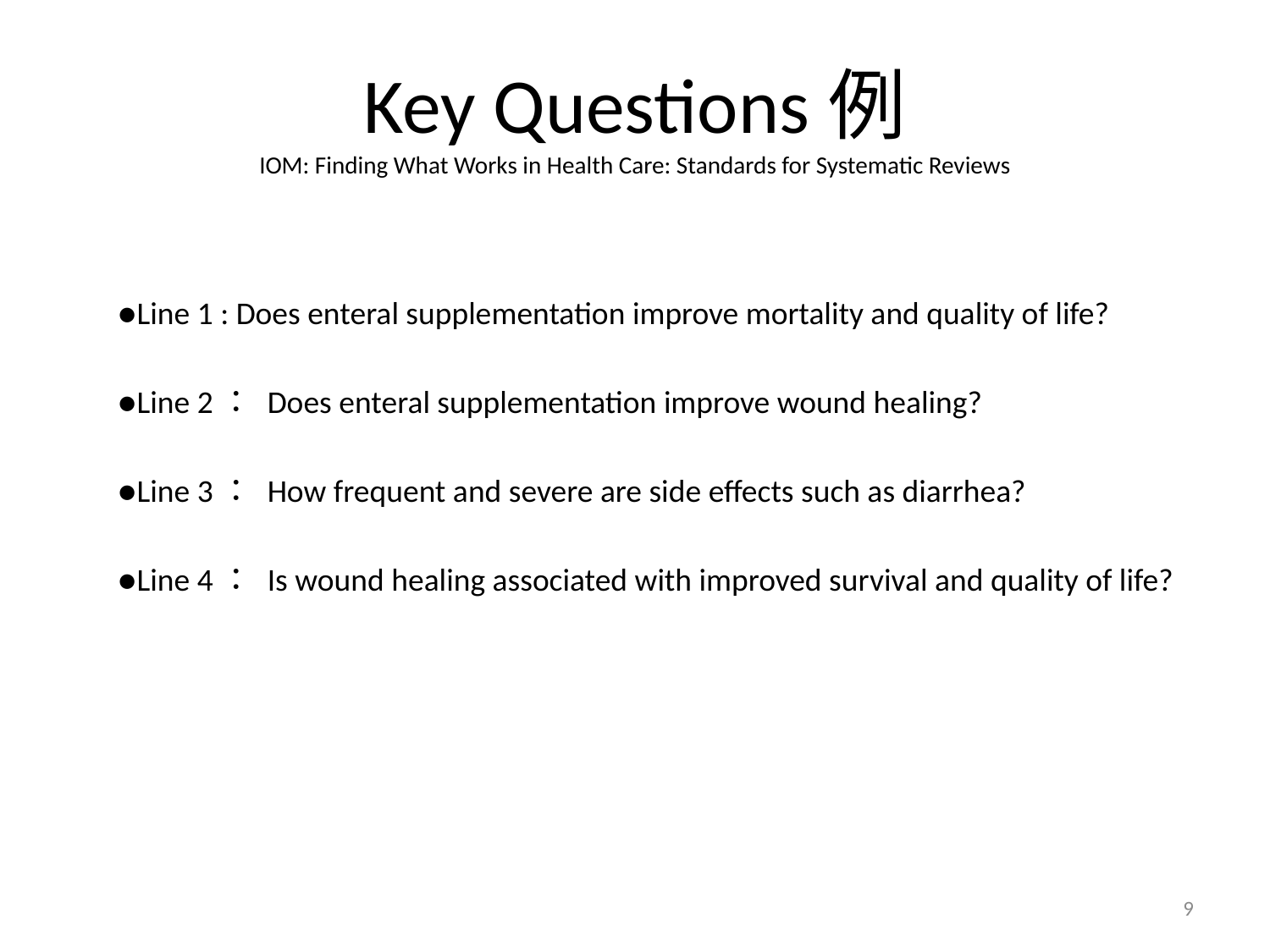

# Key Questions例 IOM: Finding What Works in Health Care: Standards for Systematic Reviews
●Line 1 : Does enteral supplementation improve mortality and quality of life?

●Line 2： Does enteral supplementation improve wound healing?

●Line 3： How frequent and severe are side effects such as diarrhea?

●Line 4： Is wound healing associated with improved survival and quality of life?
9